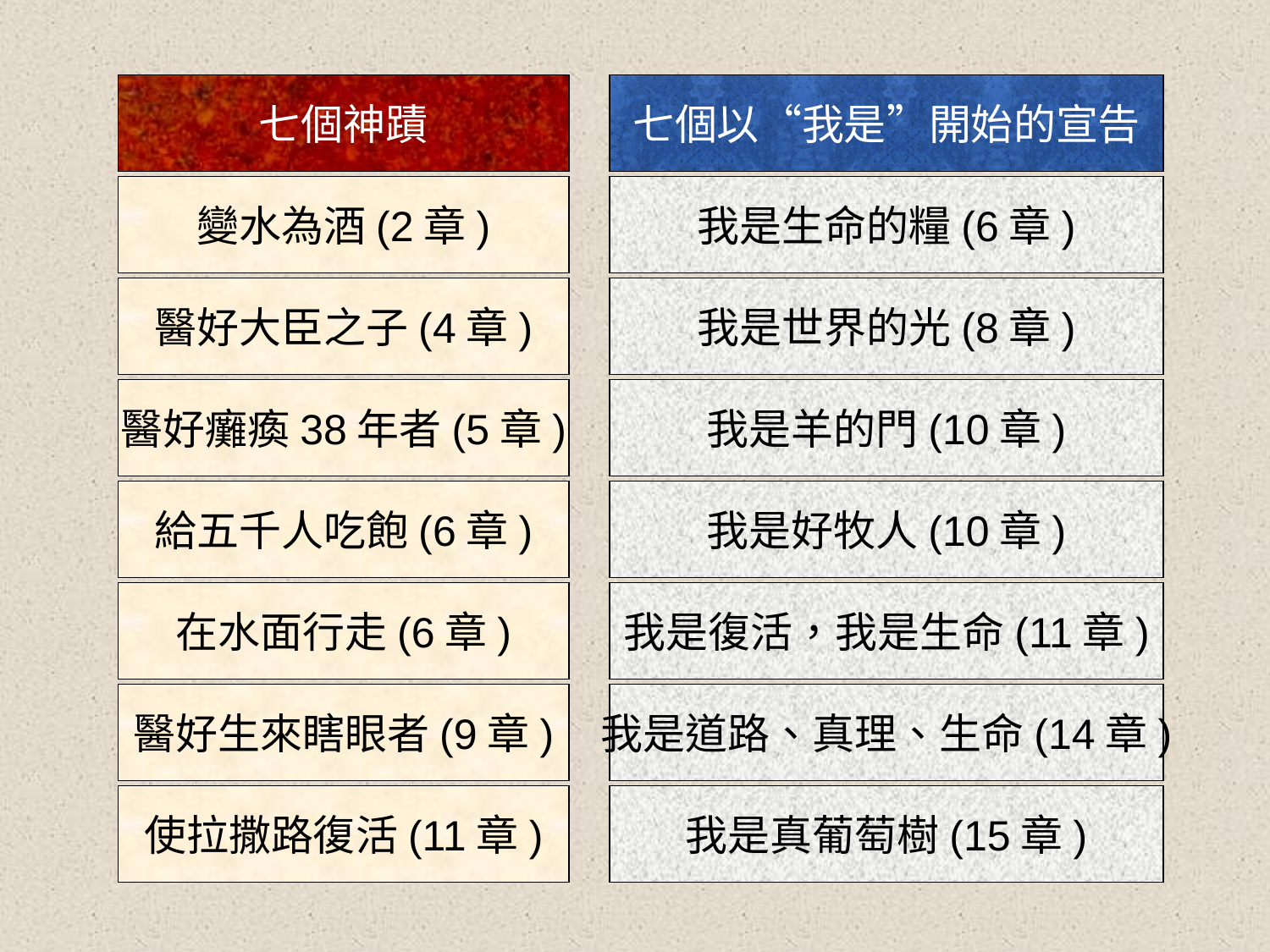

七個神蹟
七個以“我是”開始的宣告
變水為酒(2章)
我是生命的糧(6章)
醫好大臣之子(4章)
我是世界的光(8章)
醫好癱瘓38年者(5章)
我是羊的門(10章)
給五千人吃飽(6章)
我是好牧人(10章)
在水面行走(6章)
我是復活，我是生命(11章)
醫好生來瞎眼者(9章)
我是道路、真理、生命(14章)
使拉撒路復活(11章)
我是真葡萄樹(15章)